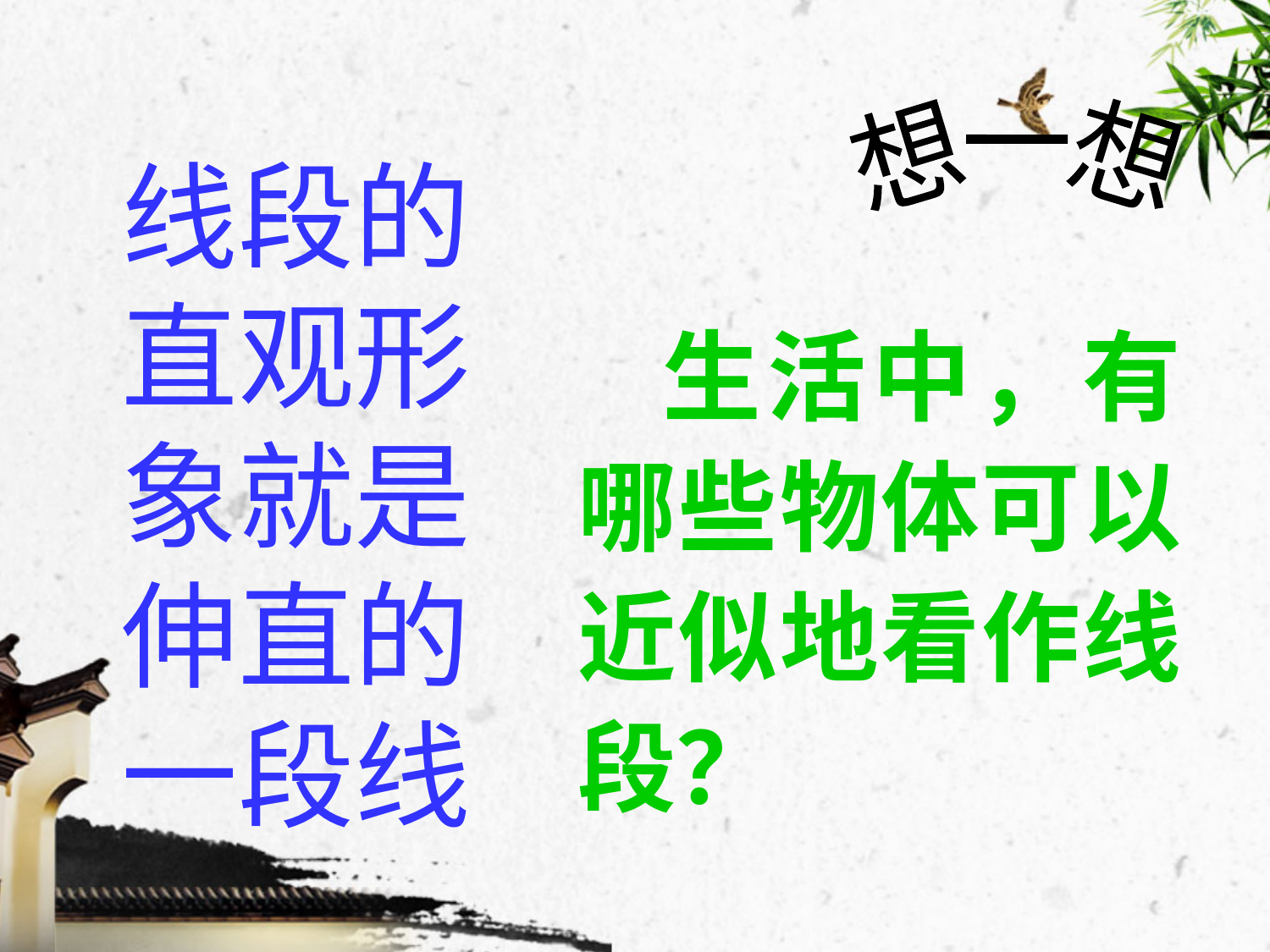

线段的直观形象就是伸直的一段线
想一想
    生活中，有哪些物体可以近似地看作线段？